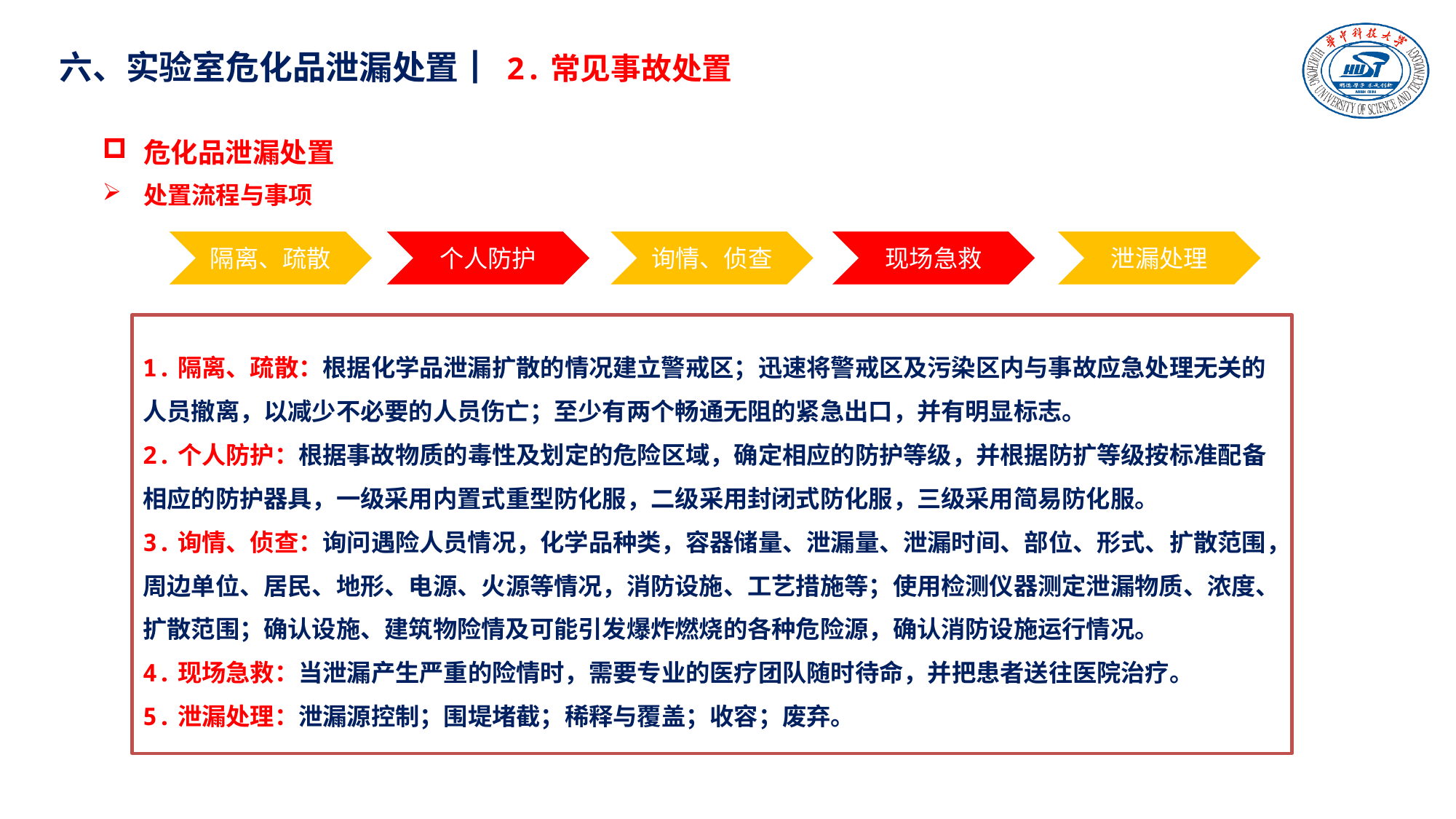

六、实验室危化品泄漏处置┃ 2.常见事故处置
危化品泄漏处置
处置流程与事项
隔离、疏散
个人防护
询情、侦查
现场急救
泄漏处理
1.隔离、疏散：根据化学品泄漏扩散的情况建立警戒区；迅速将警戒区及污染区内与事故应急处理无关的
人员撤离，以减少不必要的人员伤亡；至少有两个畅通无阻的紧急出口，并有明显标志。
2.个人防护：根据事故物质的毒性及划定的危险区域，确定相应的防护等级，并根据防扩等级按标准配备
相应的防护器具，一级采用内置式重型防化服，二级采用封闭式防化服，三级采用简易防化服。
3.询情、侦查：询问遇险人员情况，化学品种类，容器储量、泄漏量、泄漏时间、部位、形式、扩散范围，
周边单位、居民、地形、电源、火源等情况，消防设施、工艺措施等；使用检测仪器测定泄漏物质、浓度、扩散范围；确认设施、建筑物险情及可能引发爆炸燃烧的各种危险源，确认消防设施运行情况。
4.现场急救：当泄漏产生严重的险情时，需要专业的医疗团队随时待命，并把患者送往医院治疗。
5.泄漏处理：泄漏源控制；围堤堵截；稀释与覆盖；收容；废弃。